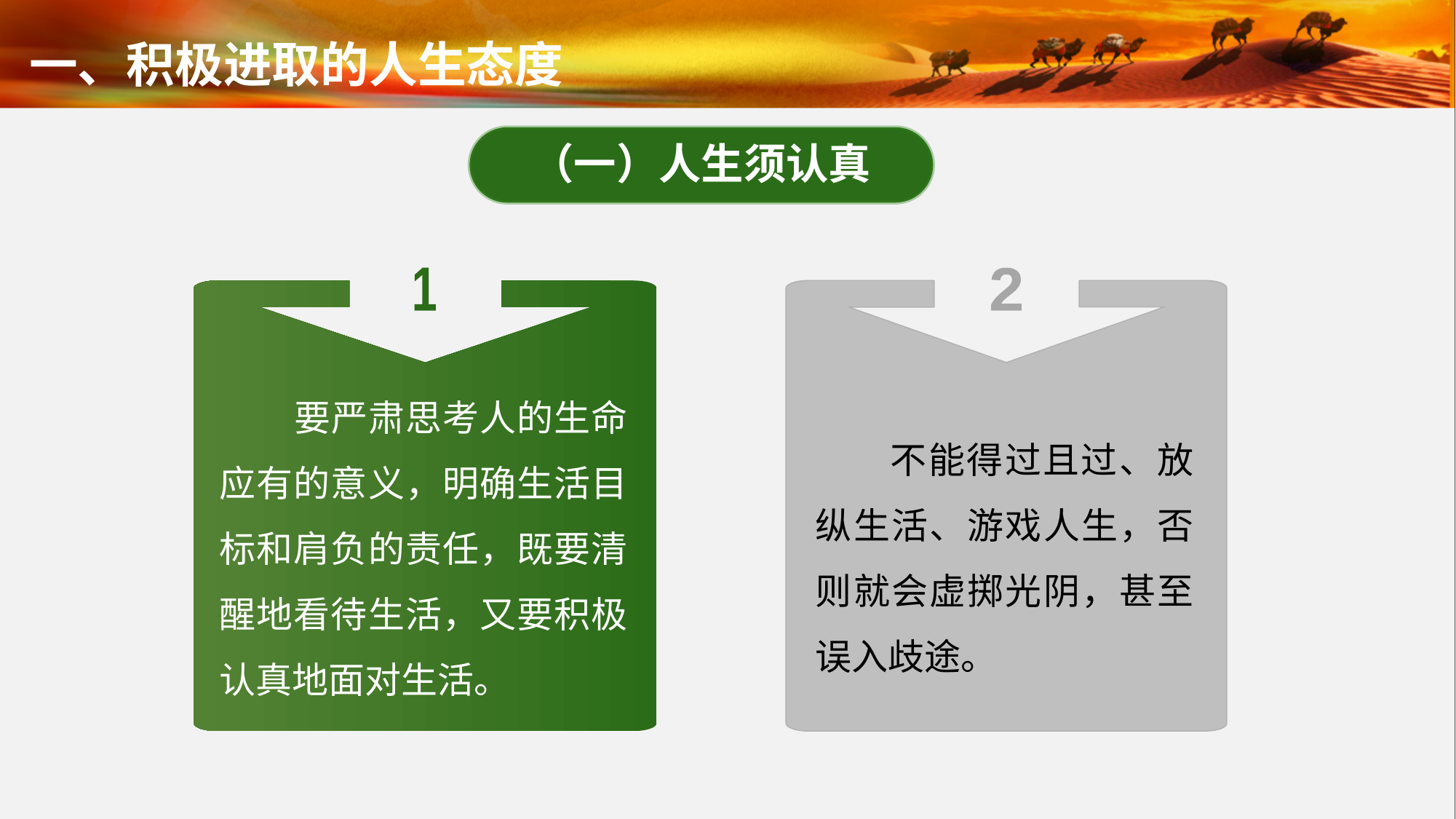

一、积极进取的人生态度
（一）人生须认真
1

要严肃思考人的生命应有的意义，明确生活目标和肩负的责任，既要清醒地看待生活，又要积极认真地面对生活。
2

不能得过且过、放纵生活、游戏人生，否则就会虚掷光阴，甚至误入歧途。